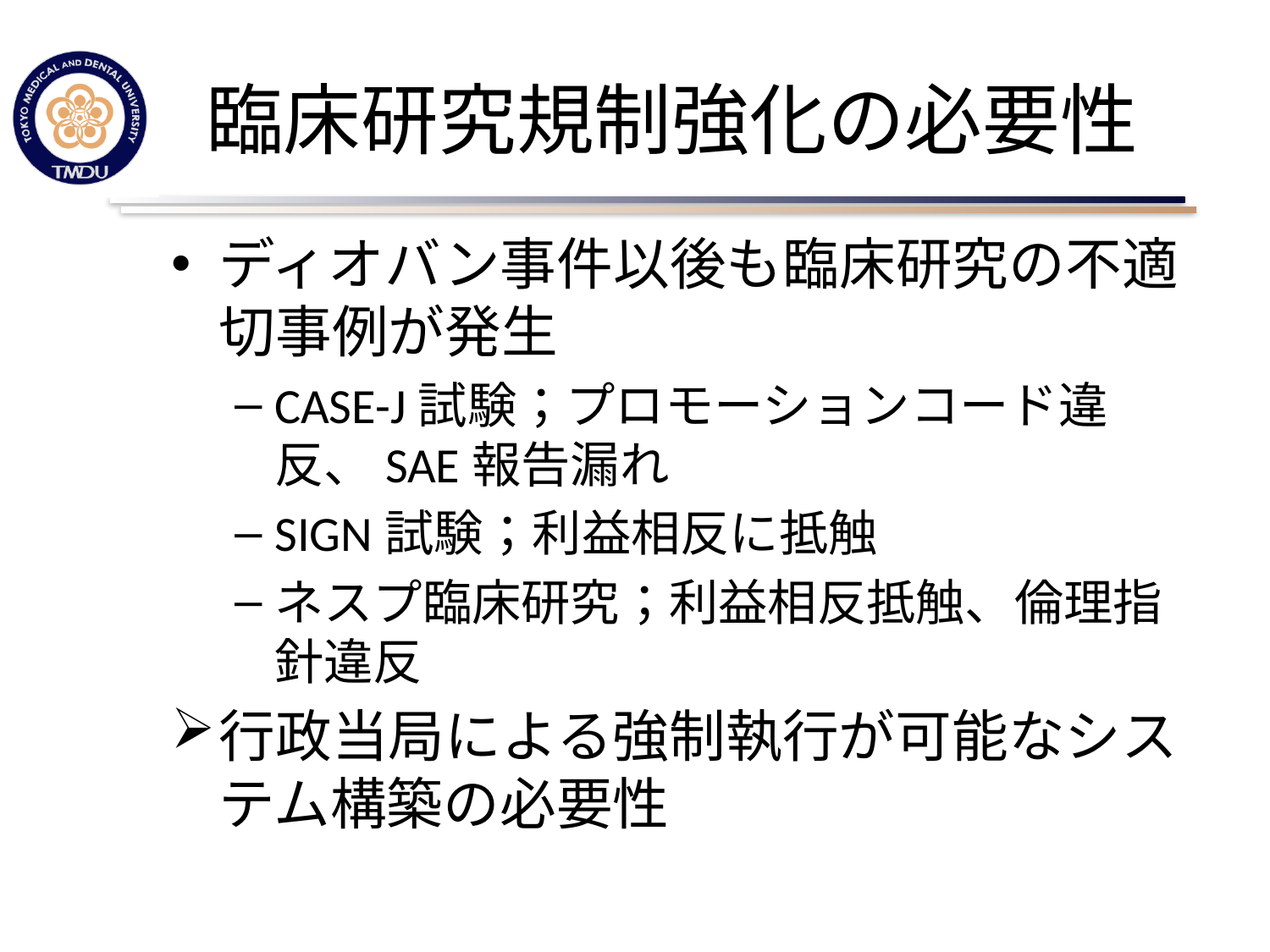

# 臨床研究規制強化の必要性
ディオバン事件以後も臨床研究の不適切事例が発生
CASE-J試験；プロモーションコード違反、SAE報告漏れ
SIGN試験；利益相反に抵触
ネスプ臨床研究；利益相反抵触、倫理指針違反
行政当局による強制執行が可能なシステム構築の必要性